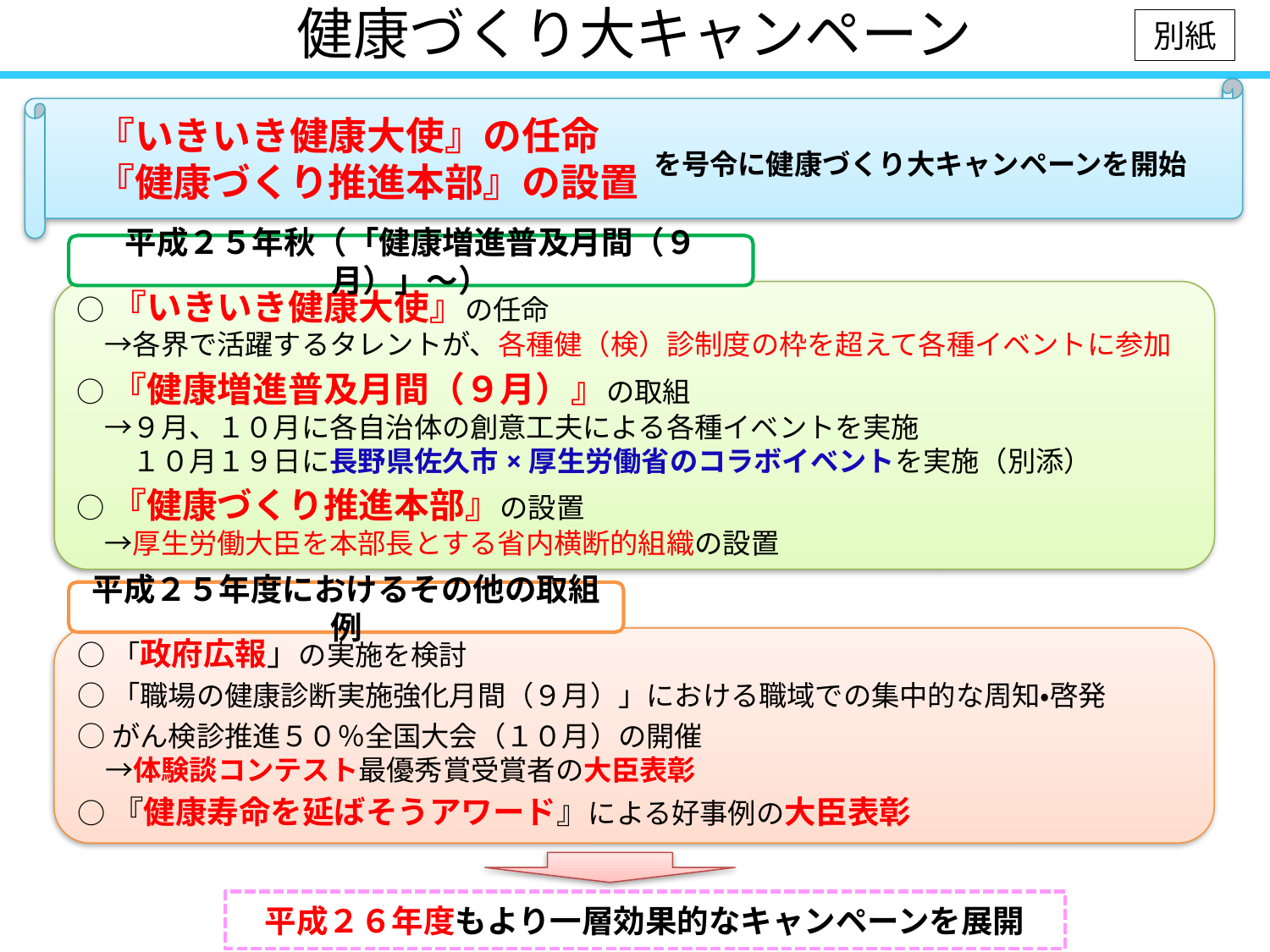

健康づくり大キャンペーン
別紙

『いきいき健康大使』の任命
『健康づくり推進本部』の設置
を号令に健康づくり大キャンペーンを開始
平成２５年秋（「健康増進普及月間（９月）」～）
○『いきいき健康大使』の任命
　→各界で活躍するタレントが、各種健（検）診制度の枠を超えて各種イベントに参加

○『健康増進普及月間（９月）』の取組
　→９月、１０月に各自治体の創意工夫による各種イベントを実施
　　１０月１９日に長野県佐久市×厚生労働省のコラボイベントを実施（別添）

○『健康づくり推進本部』の設置
　→厚生労働大臣を本部長とする省内横断的組織の設置

平成２５年度におけるその他の取組例
○「政府広報」の実施を検討

○「職場の健康診断実施強化月間（９月）」における職域での集中的な周知・啓発

○がん検診推進５０％全国大会（１０月）の開催
　→体験談コンテスト最優秀賞受賞者の大臣表彰

○『健康寿命を延ばそうアワード』による好事例の大臣表彰

平成２６年度もより一層効果的なキャンペーンを展開